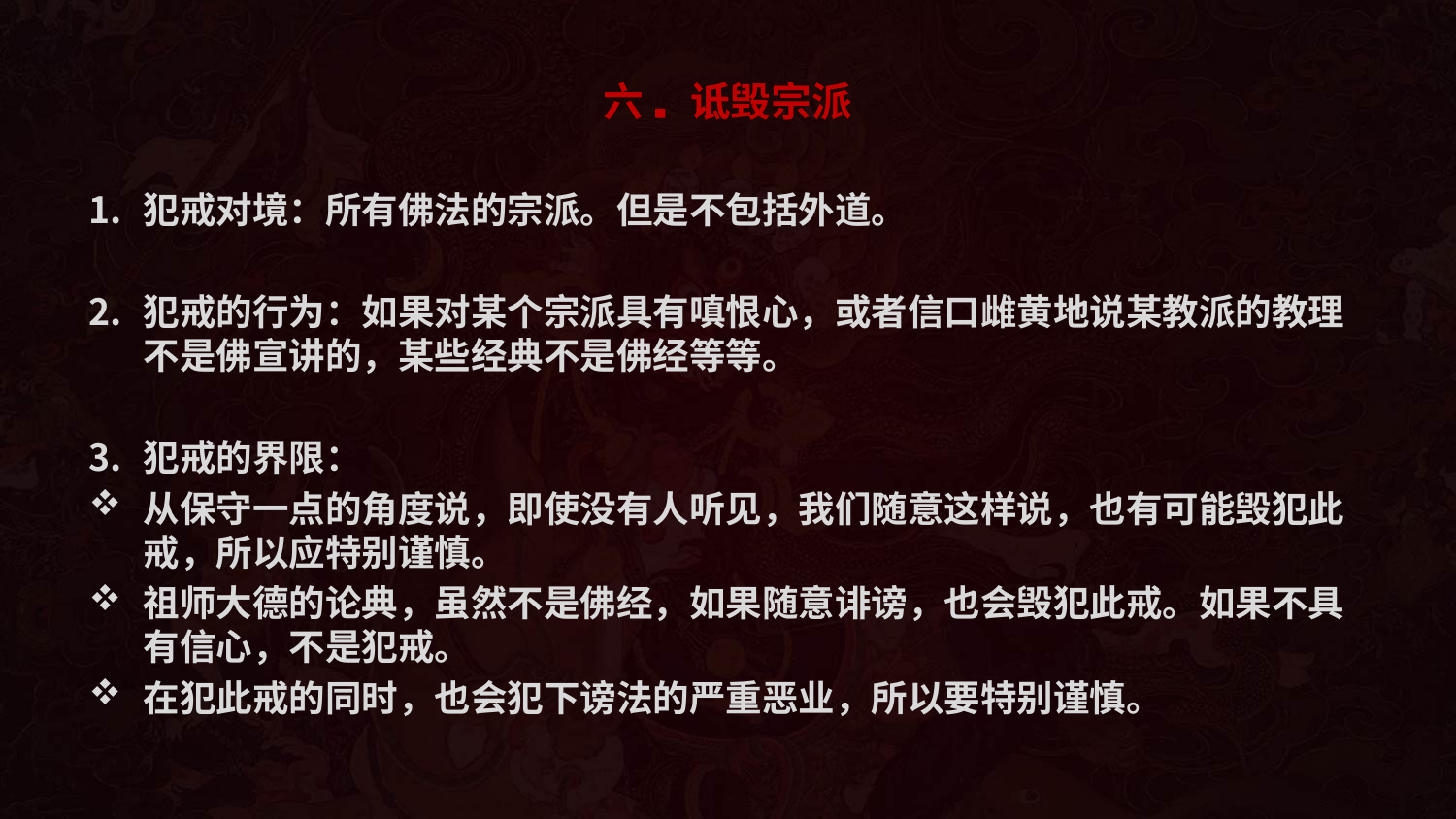

# 六. 诋毁宗派
犯戒对境：所有佛法的宗派。但是不包括外道。

犯戒的行为：如果对某个宗派具有嗔恨心，或者信口雌黄地说某教派的教理不是佛宣讲的，某些经典不是佛经等等。

犯戒的界限：
从保守一点的角度说，即使没有人听见，我们随意这样说，也有可能毁犯此戒，所以应特别谨慎。
祖师大德的论典，虽然不是佛经，如果随意诽谤，也会毁犯此戒。如果不具有信心，不是犯戒。
在犯此戒的同时，也会犯下谤法的严重恶业，所以要特别谨慎。